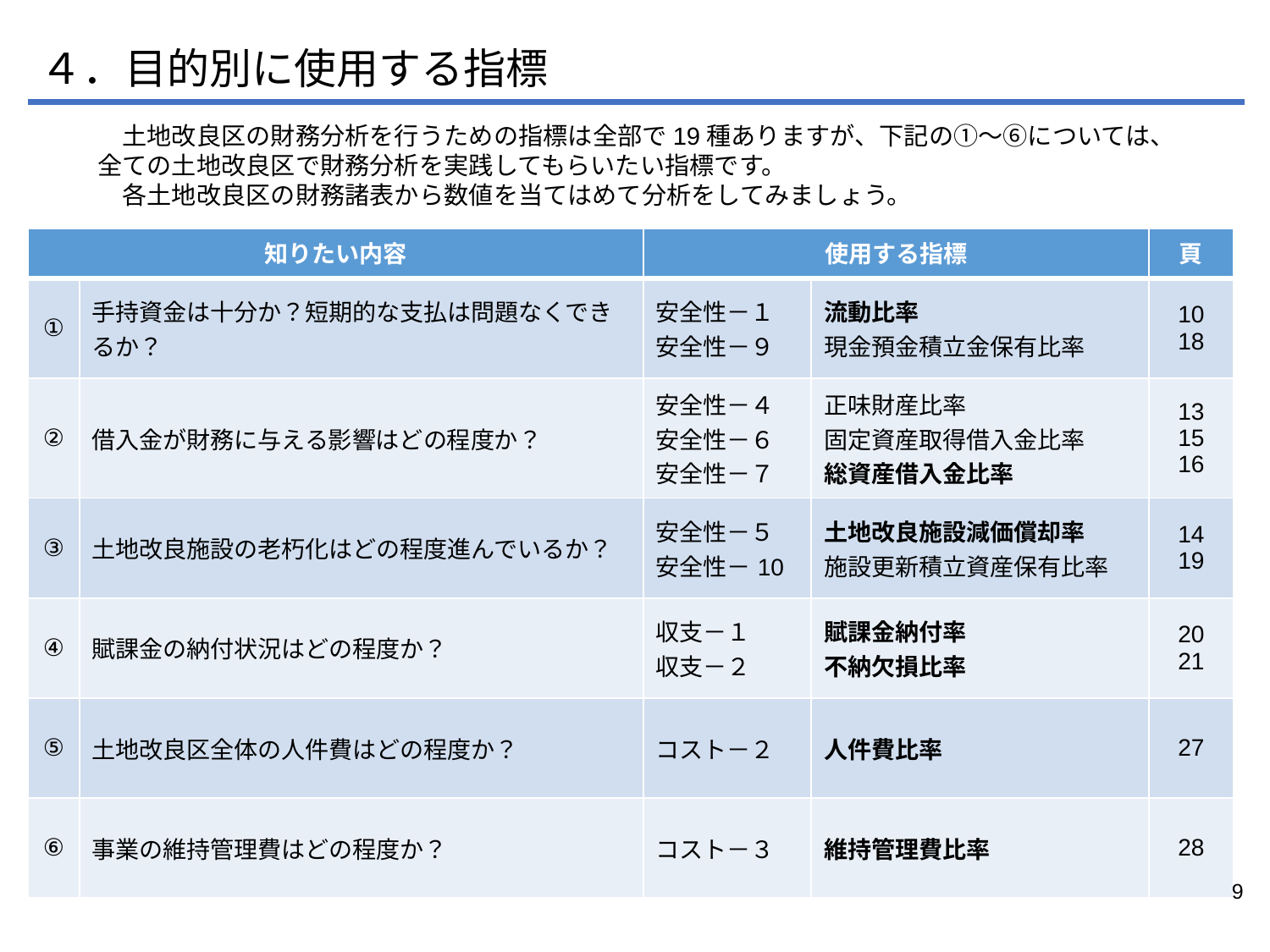

４．目的別に使用する指標
　土地改良区の財務分析を行うための指標は全部で19種ありますが、下記の①～⑥については、全ての土地改良区で財務分析を実践してもらいたい指標です。
　各土地改良区の財務諸表から数値を当てはめて分析をしてみましょう。
| 知りたい内容 |  | 使用する指標 |  | 頁 |
| --- | --- | --- | --- | --- |
| ① | 手持資金は十分か？短期的な支払は問題なくできるか？ | 安全性－１ 安全性－９ | 流動比率 現金預金積立金保有比率 | 10 18 |
| ② | 借入金が財務に与える影響はどの程度か？ | 安全性－４ 安全性－６ 安全性－７ | 正味財産比率 固定資産取得借入金比率 総資産借入金比率 | 13 15 16 |
| ③ | 土地改良施設の老朽化はどの程度進んでいるか？ | 安全性－５ 安全性－10 | 土地改良施設減価償却率 施設更新積立資産保有比率 | 14 19 |
| ④ | 賦課金の納付状況はどの程度か？ | 収支－１ 収支－２ | 賦課金納付率 不納欠損比率 | 20 21 |
| ⑤ | 土地改良区全体の人件費はどの程度か？ | コスト－２ | 人件費比率 | 27 |
| ⑥ | 事業の維持管理費はどの程度か？ | コスト－３ | 維持管理費比率 | 28 |
9